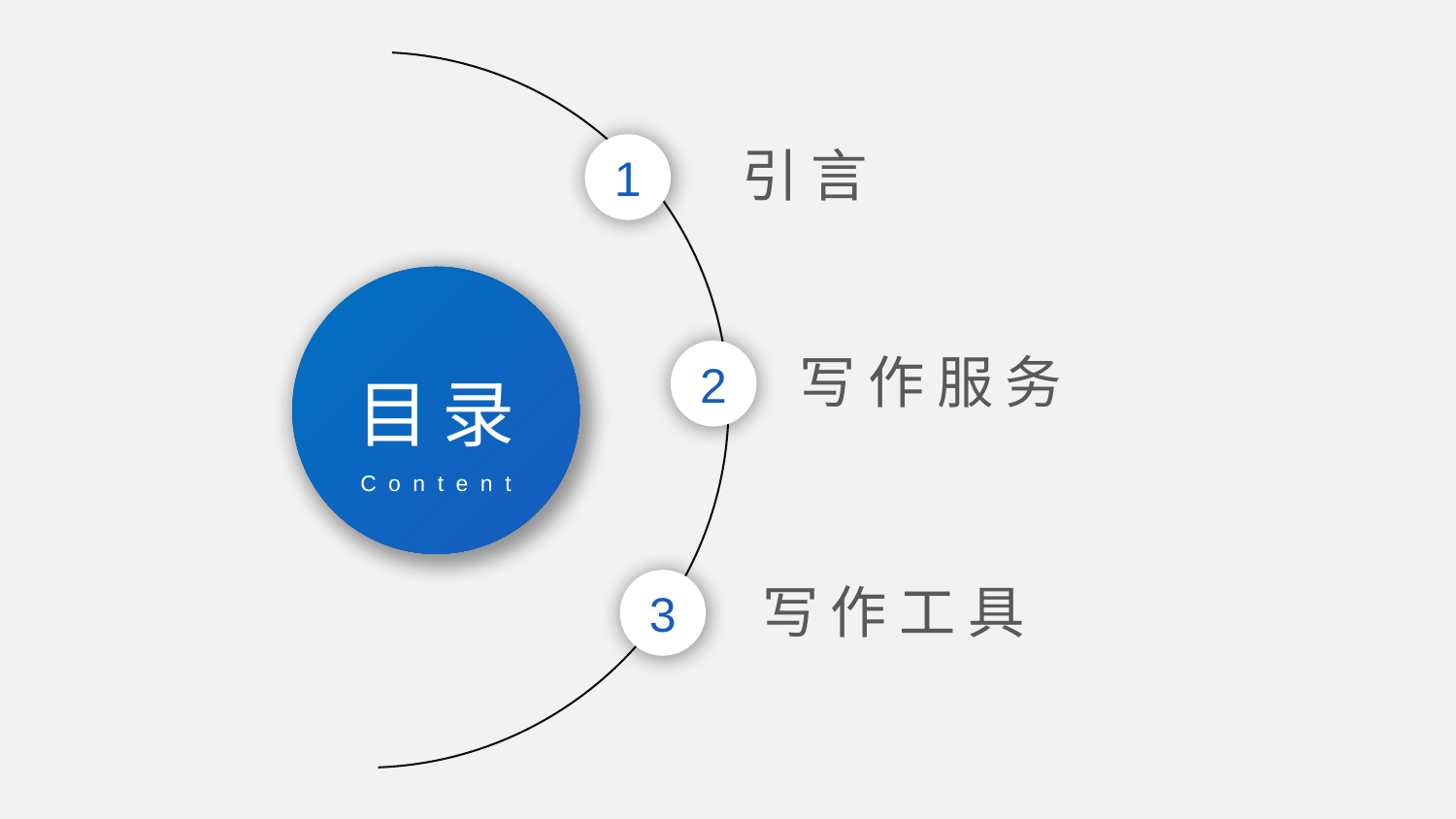

引言
1
目录
Content
写作服务
2
写作工具
3